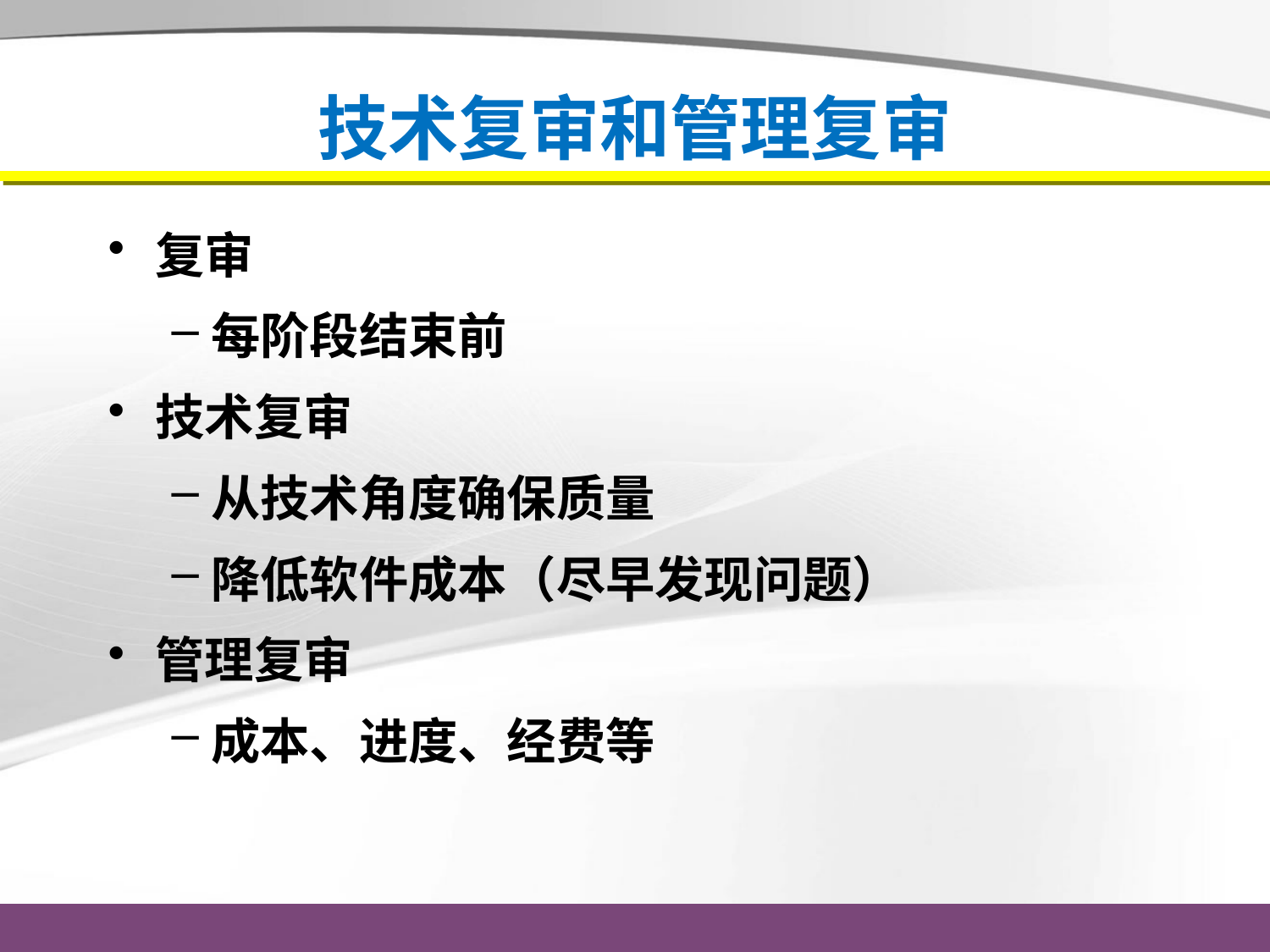

# 技术复审和管理复审
复审
每阶段结束前
技术复审
从技术角度确保质量
降低软件成本（尽早发现问题）
管理复审
成本、进度、经费等